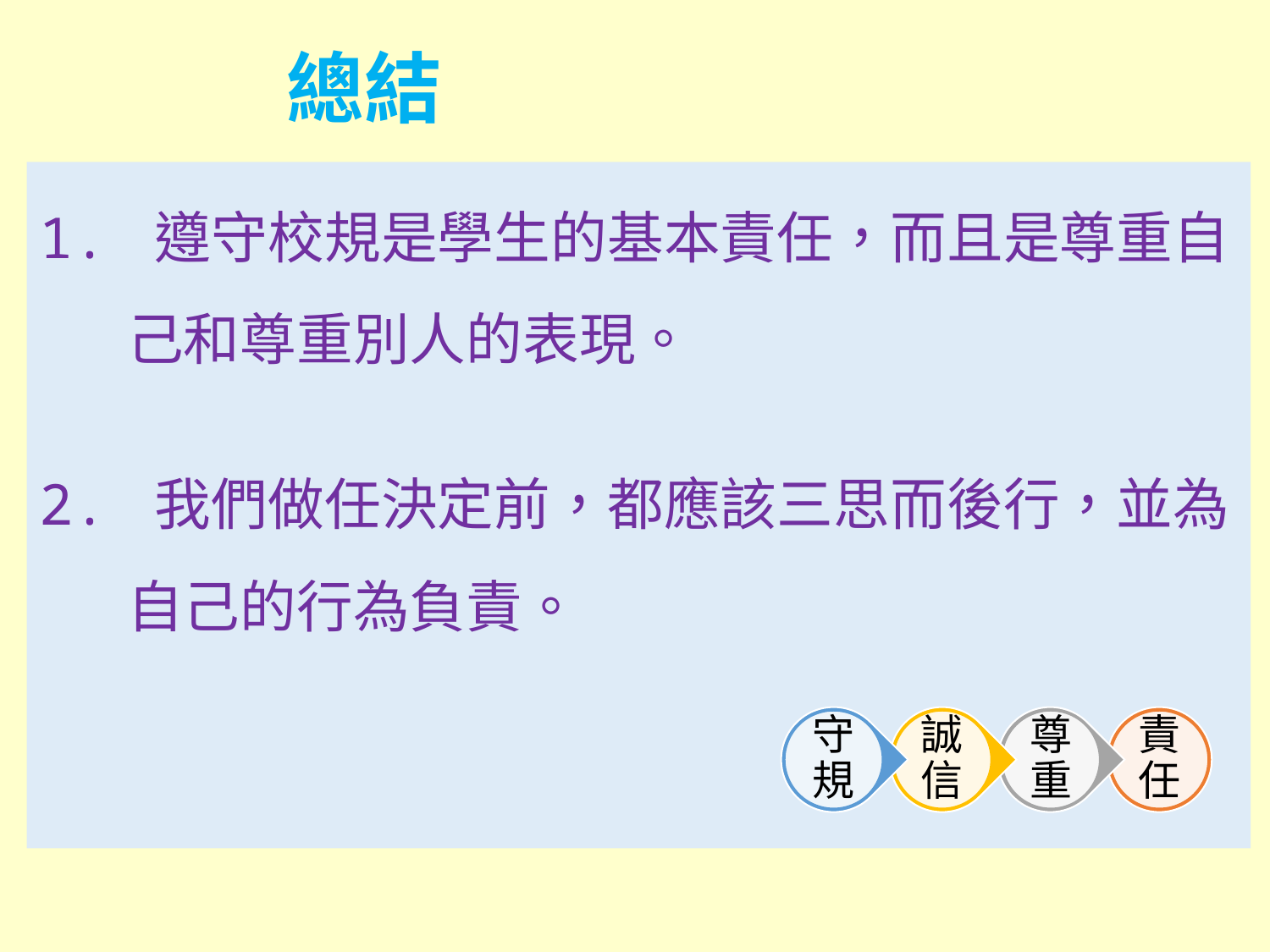

# 總結
1. 遵守校規是學生的基本責任，而且是尊重自己和尊重別人的表現。
2. 我們做任決定前，都應該三思而後行，並為自己的行為負責。
責任
尊重
誠信
守規